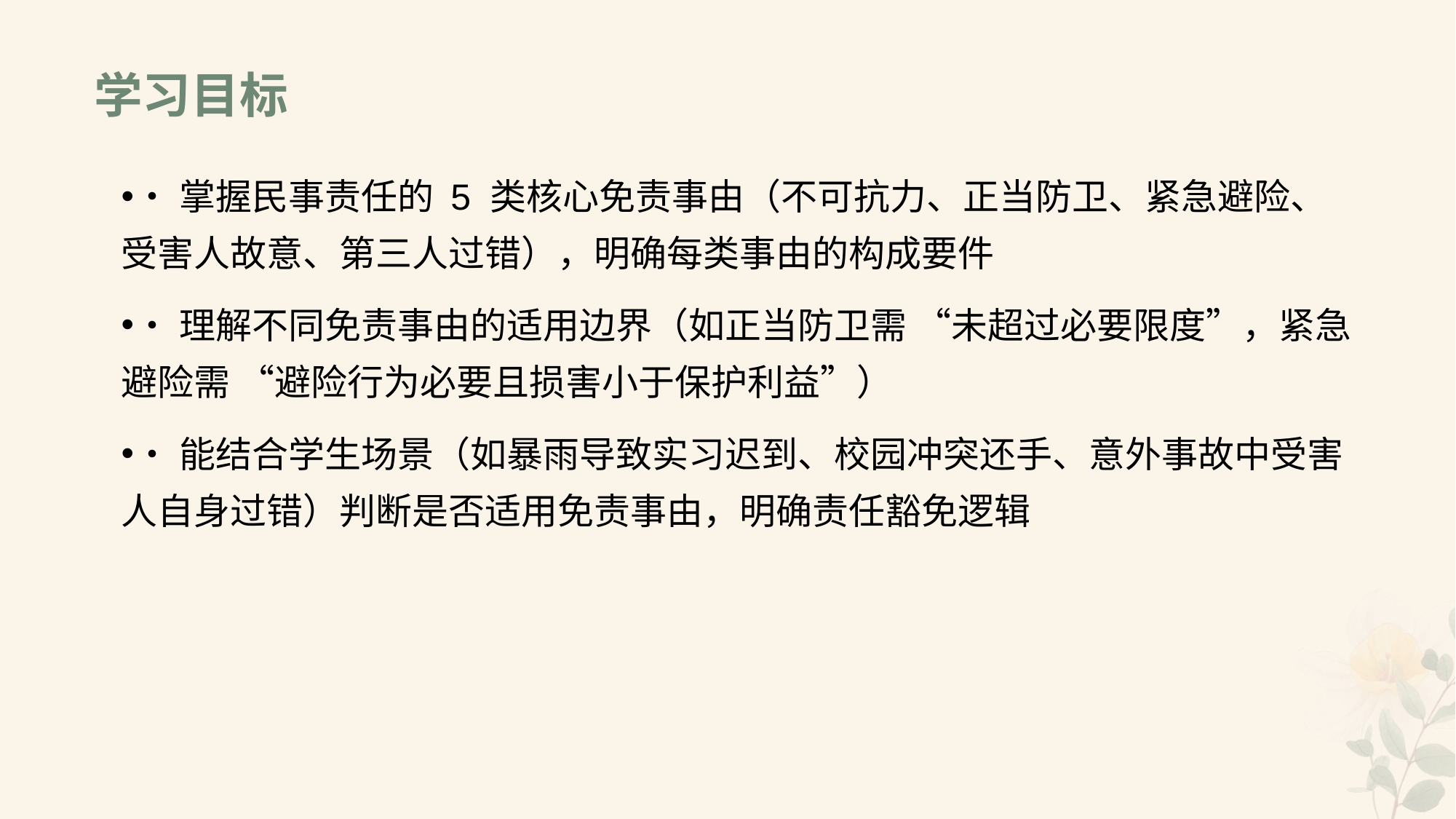

# 学习目标
•掌握民事责任的 5 类核心免责事由（不可抗力、正当防卫、紧急避险、受害人故意、第三人过错），明确每类事由的构成要件
•理解不同免责事由的适用边界（如正当防卫需 “未超过必要限度”，紧急避险需 “避险行为必要且损害小于保护利益”）
•能结合学生场景（如暴雨导致实习迟到、校园冲突还手、意外事故中受害人自身过错）判断是否适用免责事由，明确责任豁免逻辑